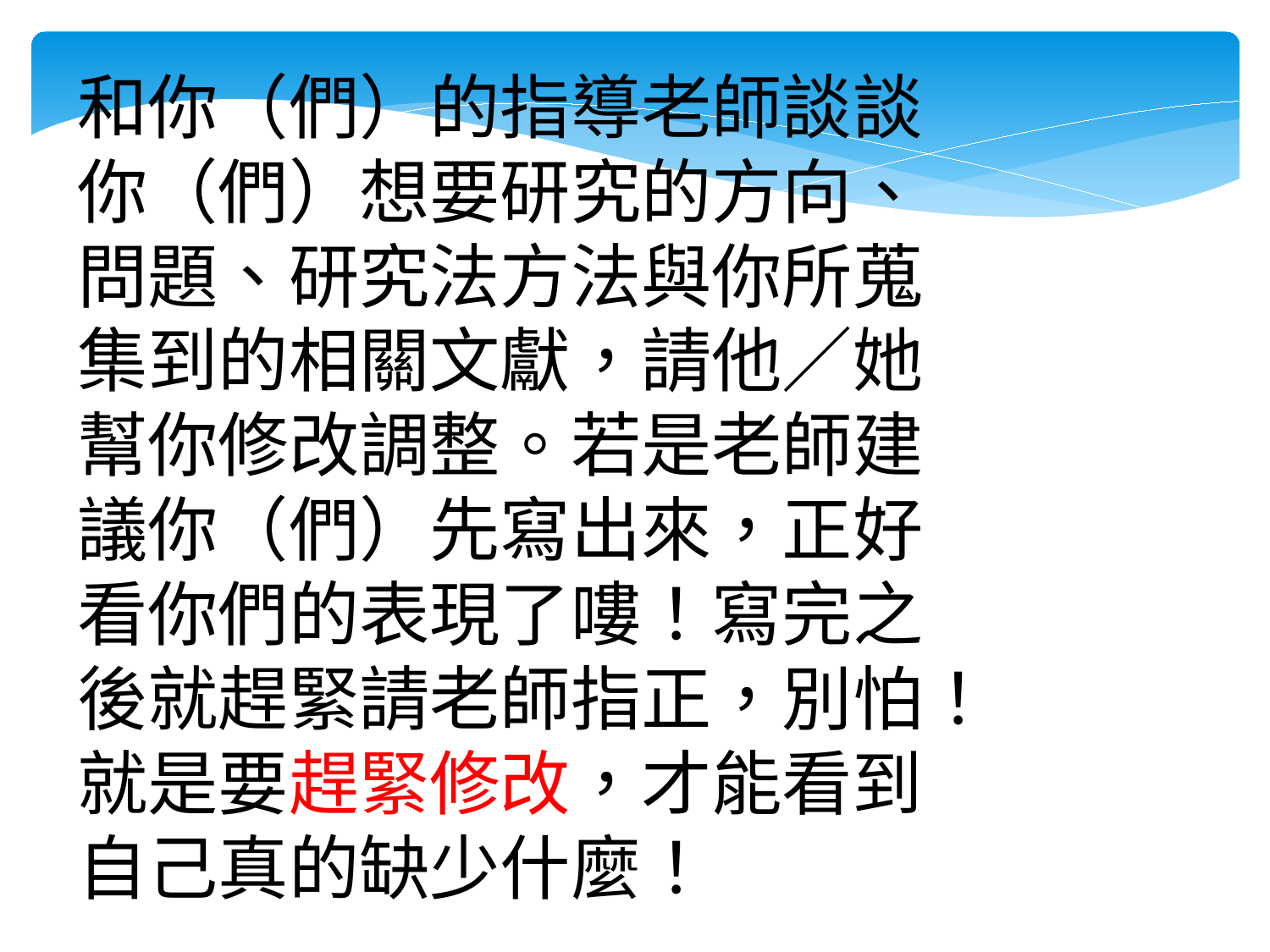

和你（們）的指導老師談談你（們）想要研究的方向、問題、研究法方法與你所蒐集到的相關文獻，請他／她幫你修改調整。若是老師建議你（們）先寫出來，正好看你們的表現了嘍！寫完之後就趕緊請老師指正，別怕！就是要趕緊修改，才能看到自己真的缺少什麼！